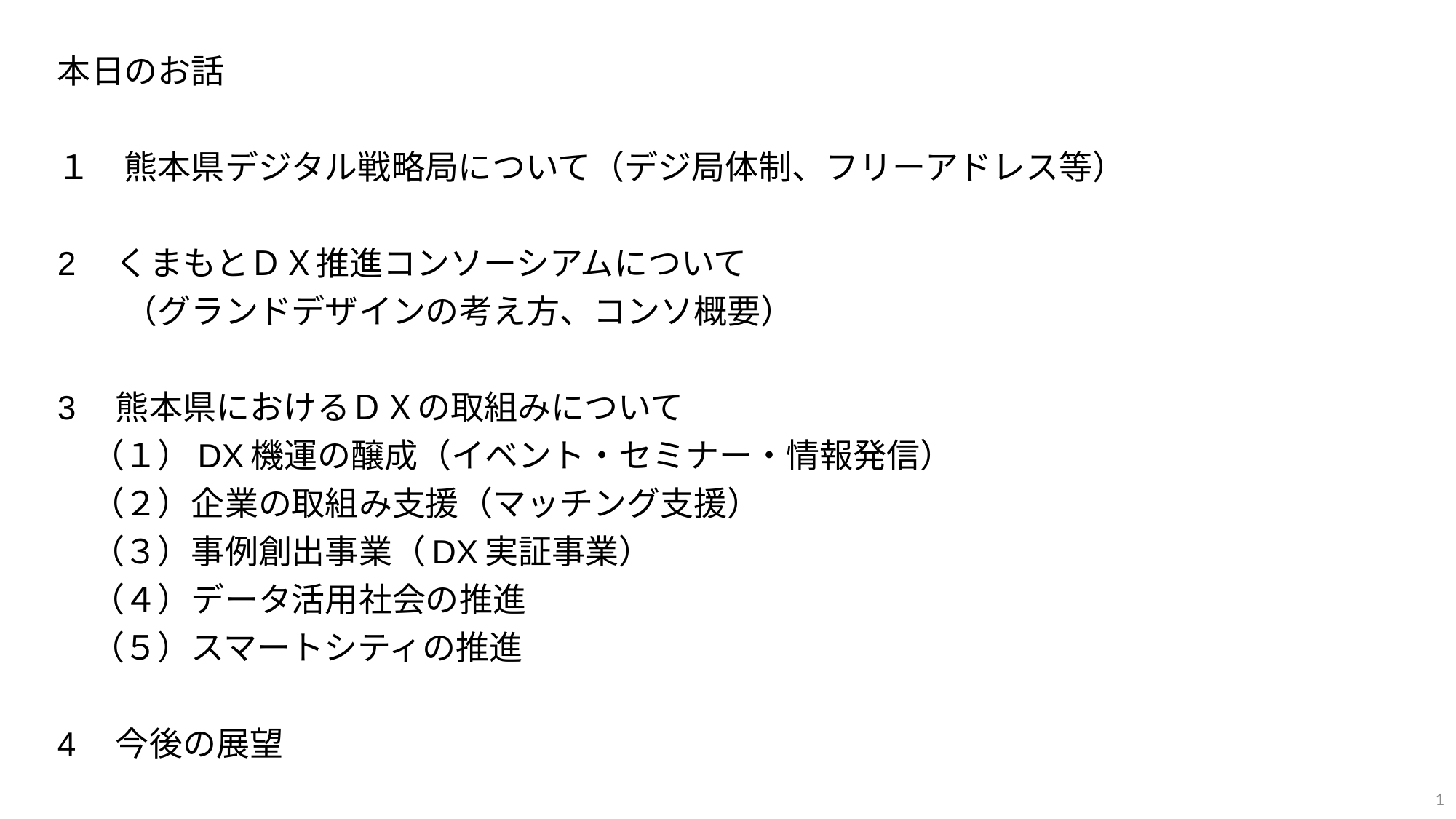

本日のお話

１　熊本県デジタル戦略局について（デジ局体制、フリーアドレス等）

2　くまもとＤＸ推進コンソーシアムについて
　　（グランドデザインの考え方、コンソ概要）

3　熊本県におけるＤＸの取組みについて
　（１）DX機運の醸成（イベント・セミナー・情報発信）
　（２）企業の取組み支援（マッチング支援）
　（３）事例創出事業（DX実証事業）
　（４）データ活用社会の推進
　（５）スマートシティの推進

4　今後の展望
1